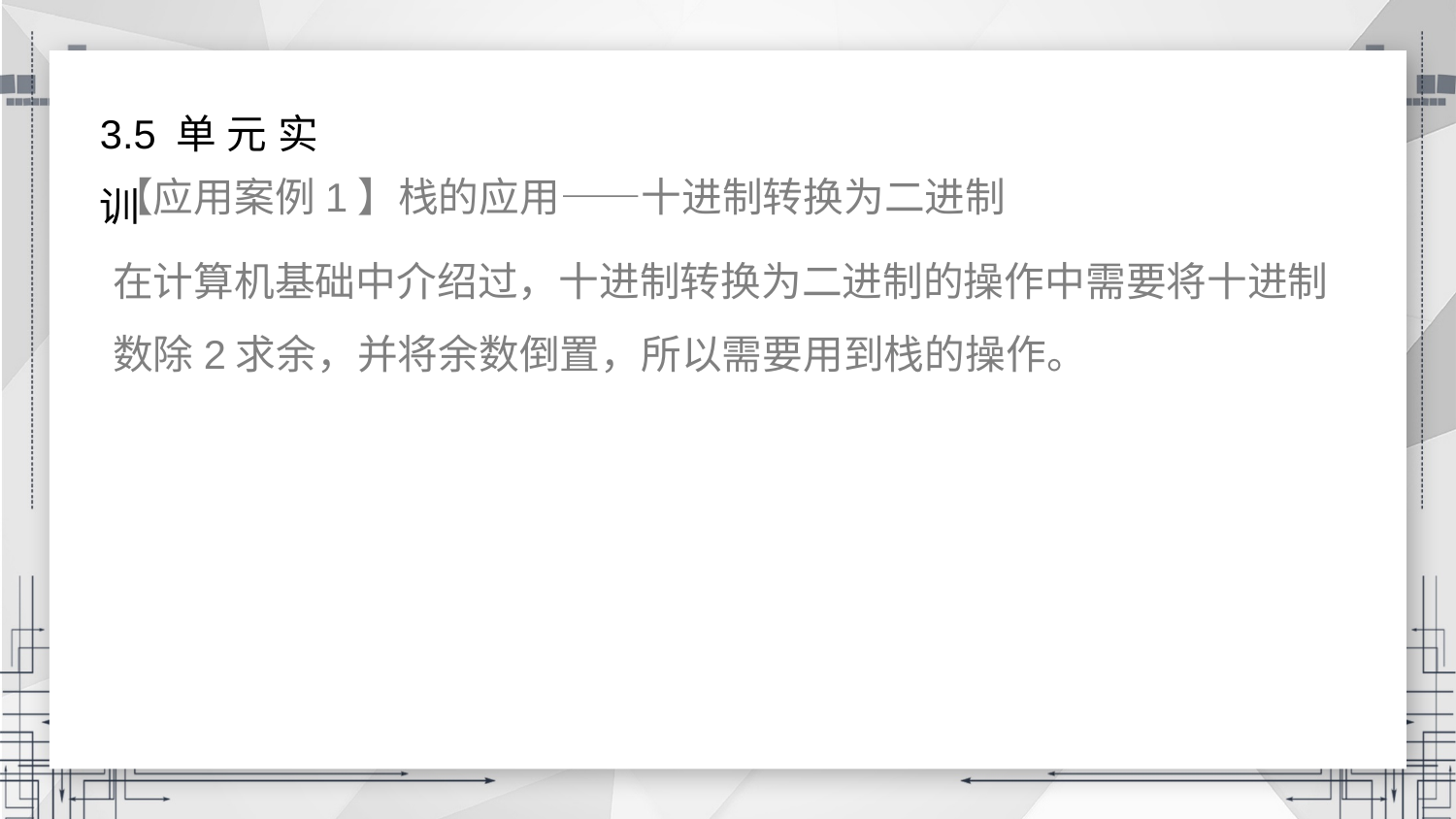

3.5单元实训
【应用案例1】栈的应用——十进制转换为二进制
在计算机基础中介绍过，十进制转换为二进制的操作中需要将十进制数除2求余，并将余数倒置，所以需要用到栈的操作。